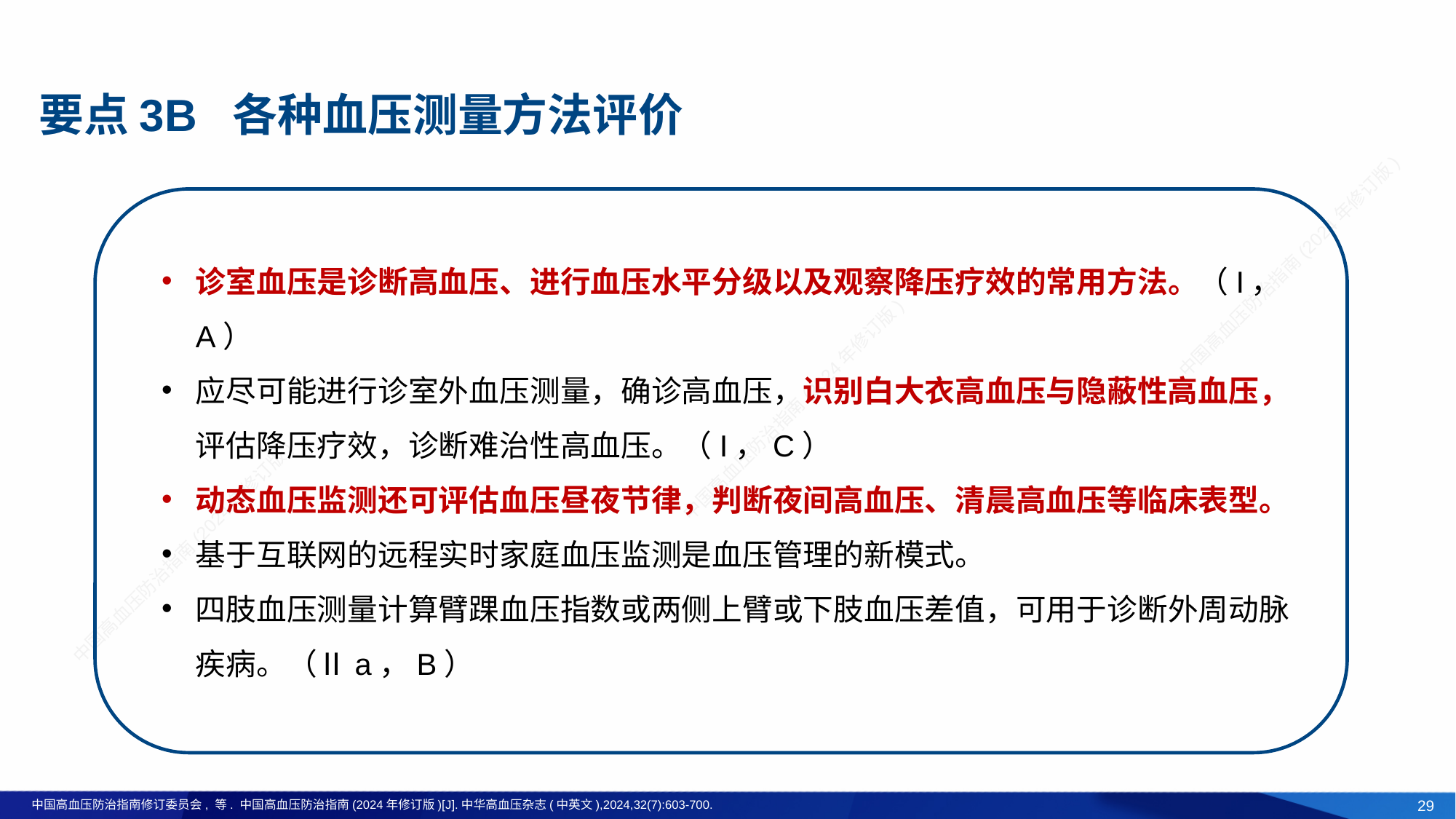

要点3B  各种血压测量方法评价

诊室血压是诊断高血压、进行血压水平分级以及观察降压疗效的常用方法。（I，A）
应尽可能进行诊室外血压测量，确诊高血压，识别白大衣高血压与隐蔽性高血压，评估降压疗效，诊断难治性高血压。（I，C）
动态血压监测还可评估血压昼夜节律，判断夜间高血压、清晨高血压等临床表型。
基于互联网的远程实时家庭血压监测是血压管理的新模式。
四肢血压测量计算臂踝血压指数或两侧上臂或下肢血压差值，可用于诊断外周动脉疾病。（Ⅱa，B）